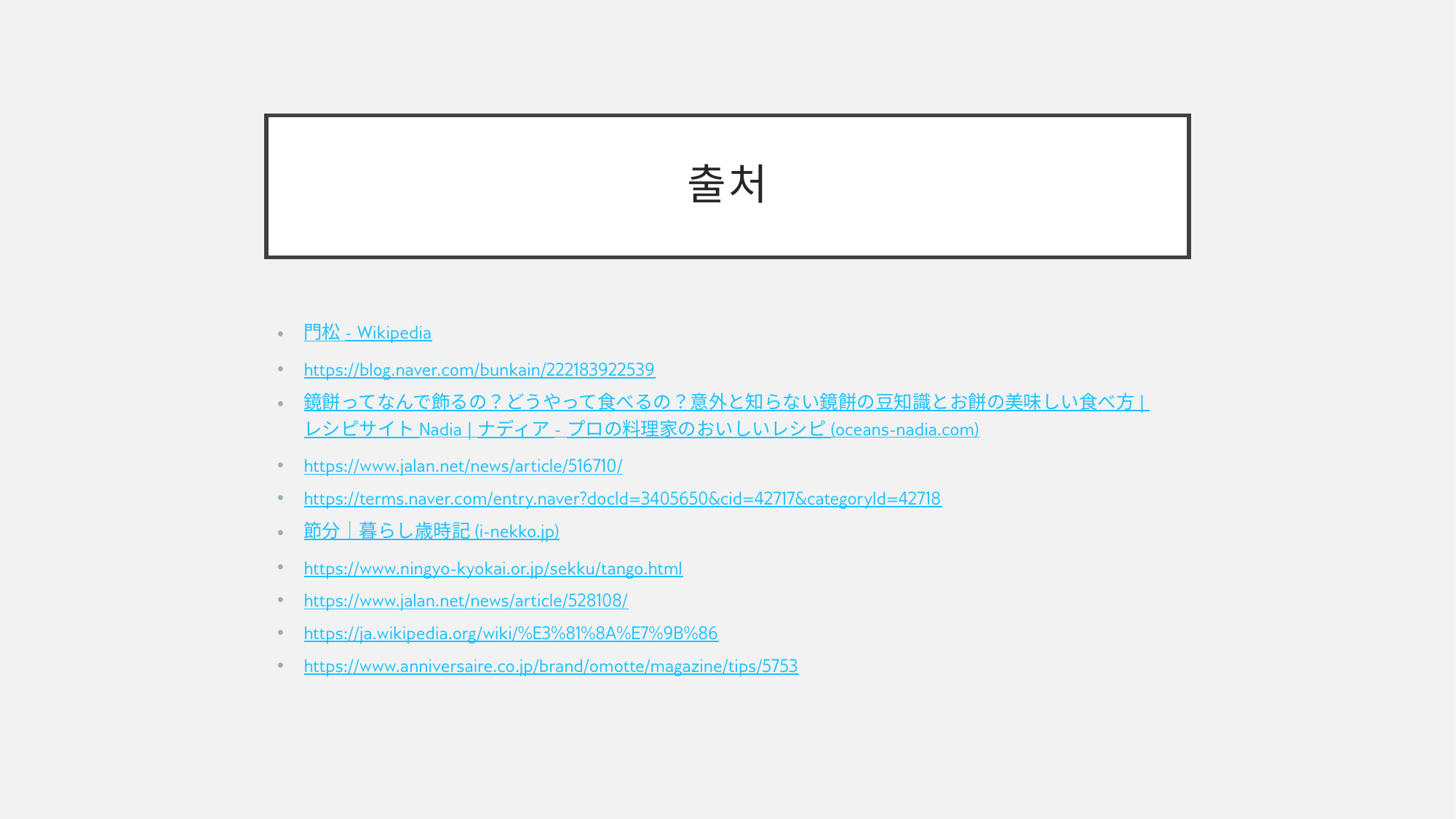

# 출처
門松 - Wikipedia
https://blog.naver.com/bunkain/222183922539
鏡餅ってなんで飾るの？どうやって食べるの？意外と知らない鏡餅の豆知識とお餅の美味しい食べ方 | レシピサイト Nadia | ナディア - プロの料理家のおいしいレシピ (oceans-nadia.com)
https://www.jalan.net/news/article/516710/
https://terms.naver.com/entry.naver?docId=3405650&cid=42717&categoryId=42718
節分｜暮らし歳時記 (i-nekko.jp)
https://www.ningyo-kyokai.or.jp/sekku/tango.html
https://www.jalan.net/news/article/528108/
https://ja.wikipedia.org/wiki/%E3%81%8A%E7%9B%86
https://www.anniversaire.co.jp/brand/omotte/magazine/tips/5753